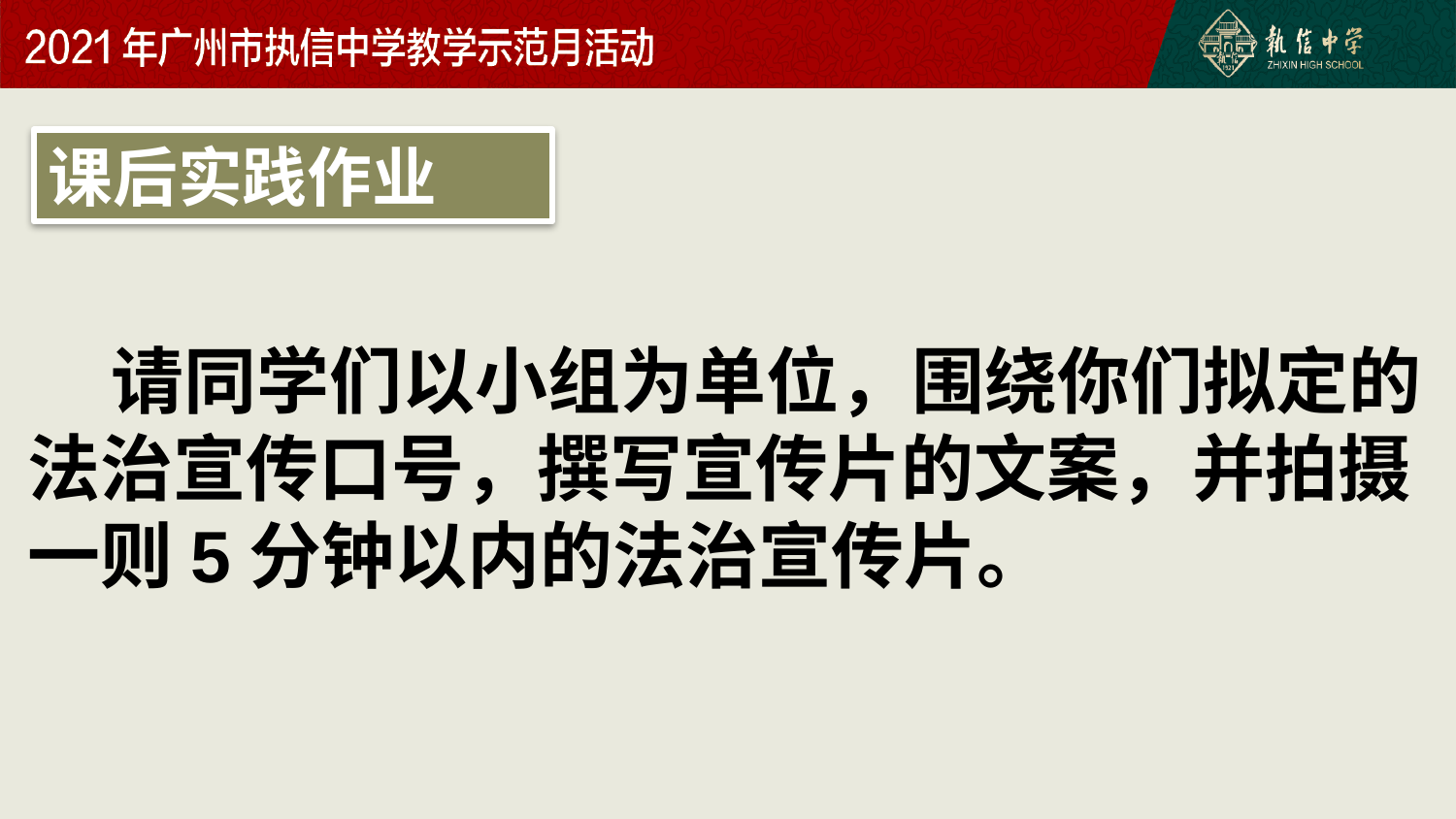

课后实践作业
    请同学们以小组为单位，围绕你们拟定的法治宣传口号，撰写宣传片的文案，并拍摄一则5分钟以内的法治宣传片。